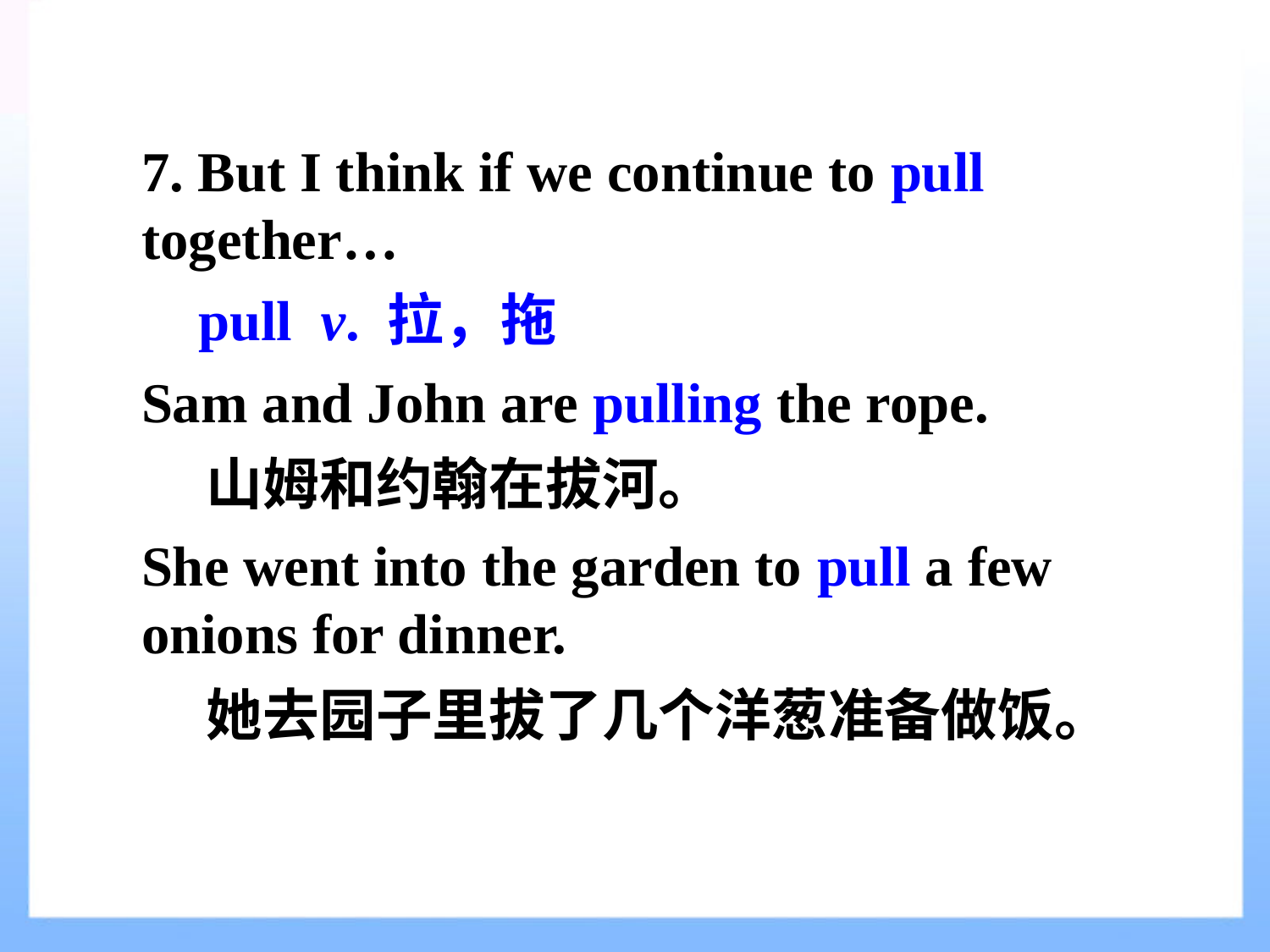

7. But I think if we continue to pull together…
    pull  v. 拉，拖
Sam and John are pulling the rope.
    山姆和约翰在拔河。
She went into the garden to pull a few onions for dinner.
    她去园子里拔了几个洋葱准备做饭。